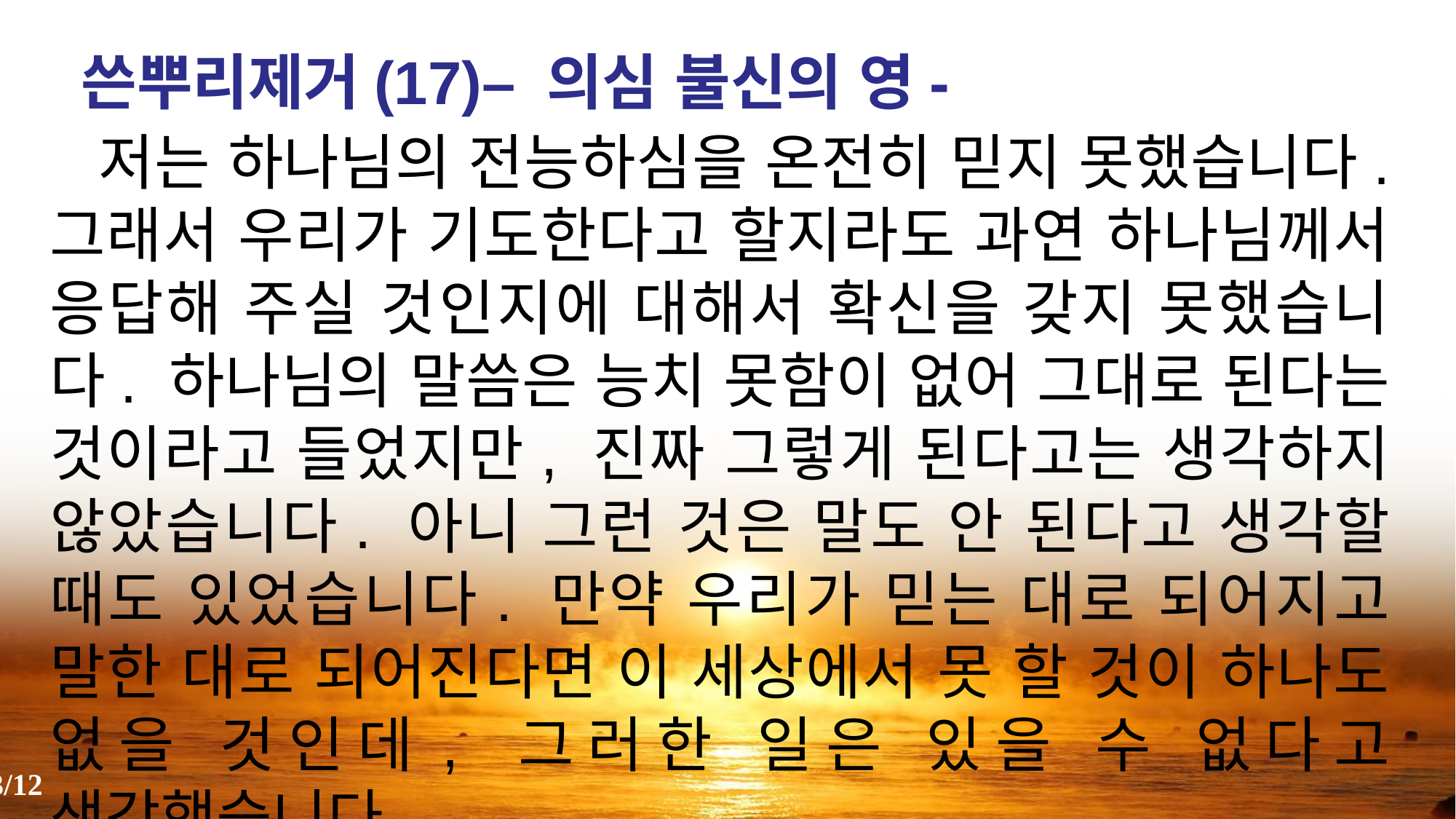

쓴뿌리제거(17)– 의심 불신의 영-
  저는 하나님의 전능하심을 온전히 믿지 못했습니다. 그래서 우리가 기도한다고 할지라도 과연 하나님께서 응답해 주실 것인지에 대해서 확신을 갖지 못했습니다. 하나님의 말씀은 능치 못함이 없어 그대로 된다는 것이라고 들었지만, 진짜 그렇게 된다고는 생각하지 않았습니다. 아니 그런 것은 말도 안 된다고 생각할 때도 있었습니다. 만약 우리가 믿는 대로 되어지고 말한 대로 되어진다면 이 세상에서 못 할 것이 하나도 없을 것인데, 그러한 일은 있을 수 없다고 생각했습니다.